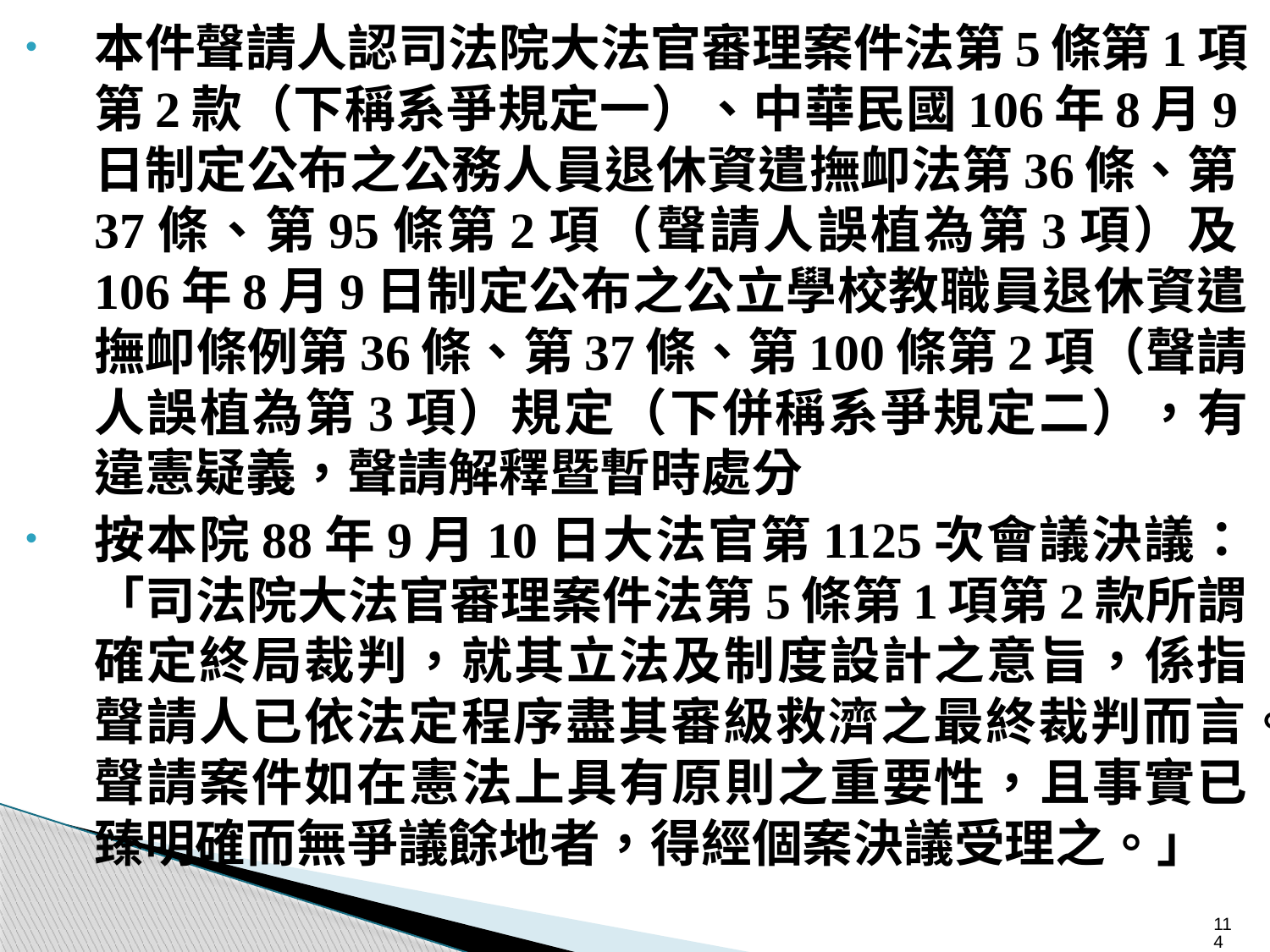

本件聲請人認司法院大法官審理案件法第5條第1項第2款（下稱系爭規定一）、中華民國106年8月9日制定公布之公務人員退休資遣撫卹法第36條、第37條、第95條第2項（聲請人誤植為第3項）及106年8月9日制定公布之公立學校教職員退休資遣撫卹條例第36條、第37條、第100條第2項（聲請人誤植為第3項）規定（下併稱系爭規定二），有違憲疑義，聲請解釋暨暫時處分
按本院88年9月10日大法官第1125次會議決議：「司法院大法官審理案件法第5條第1項第2款所謂確定終局裁判，就其立法及制度設計之意旨，係指聲請人已依法定程序盡其審級救濟之最終裁判而言。聲請案件如在憲法上具有原則之重要性，且事實已臻明確而無爭議餘地者，得經個案決議受理之。」

114